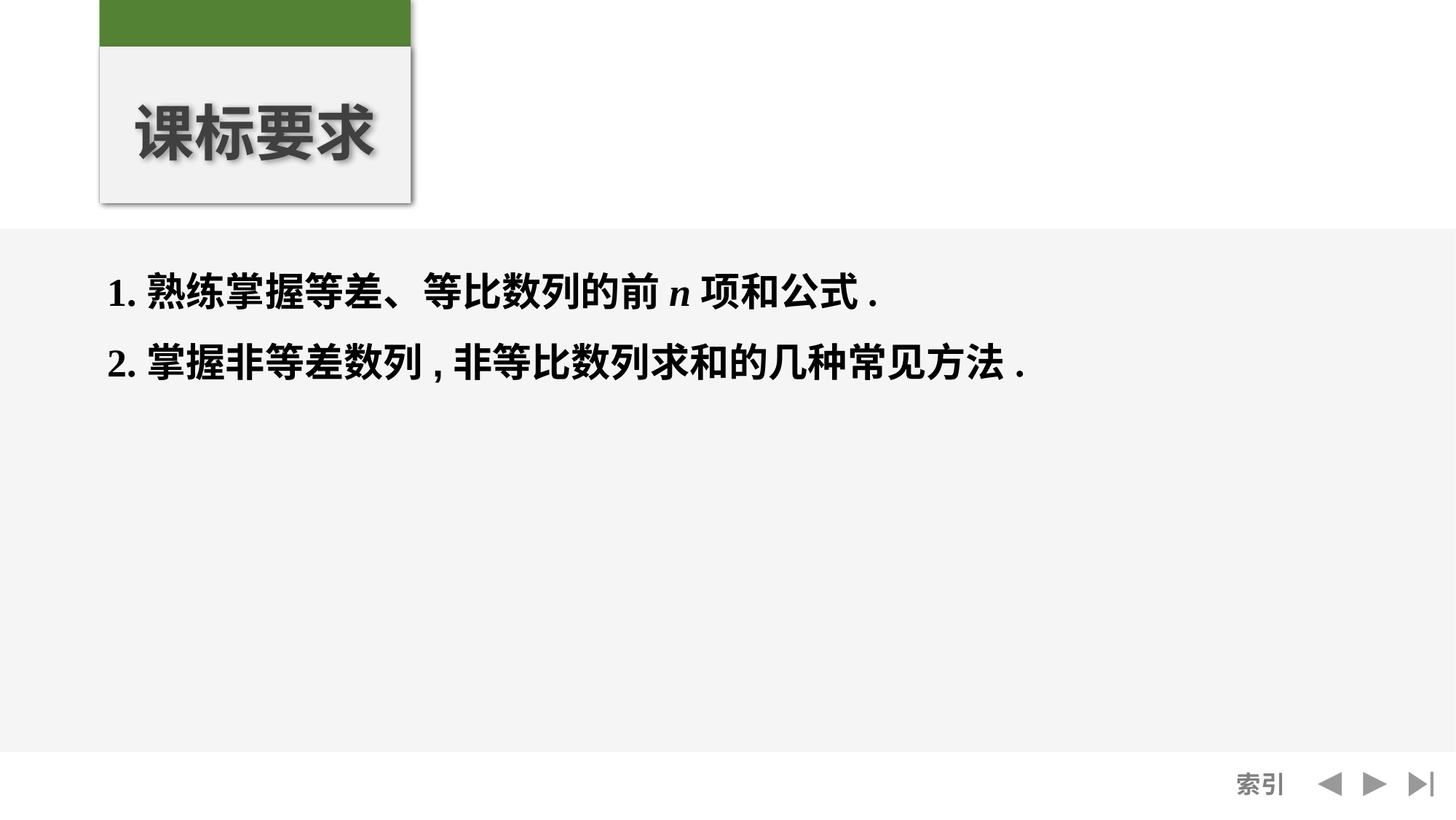

1.熟练掌握等差、等比数列的前n项和公式.
2.掌握非等差数列,非等比数列求和的几种常见方法.